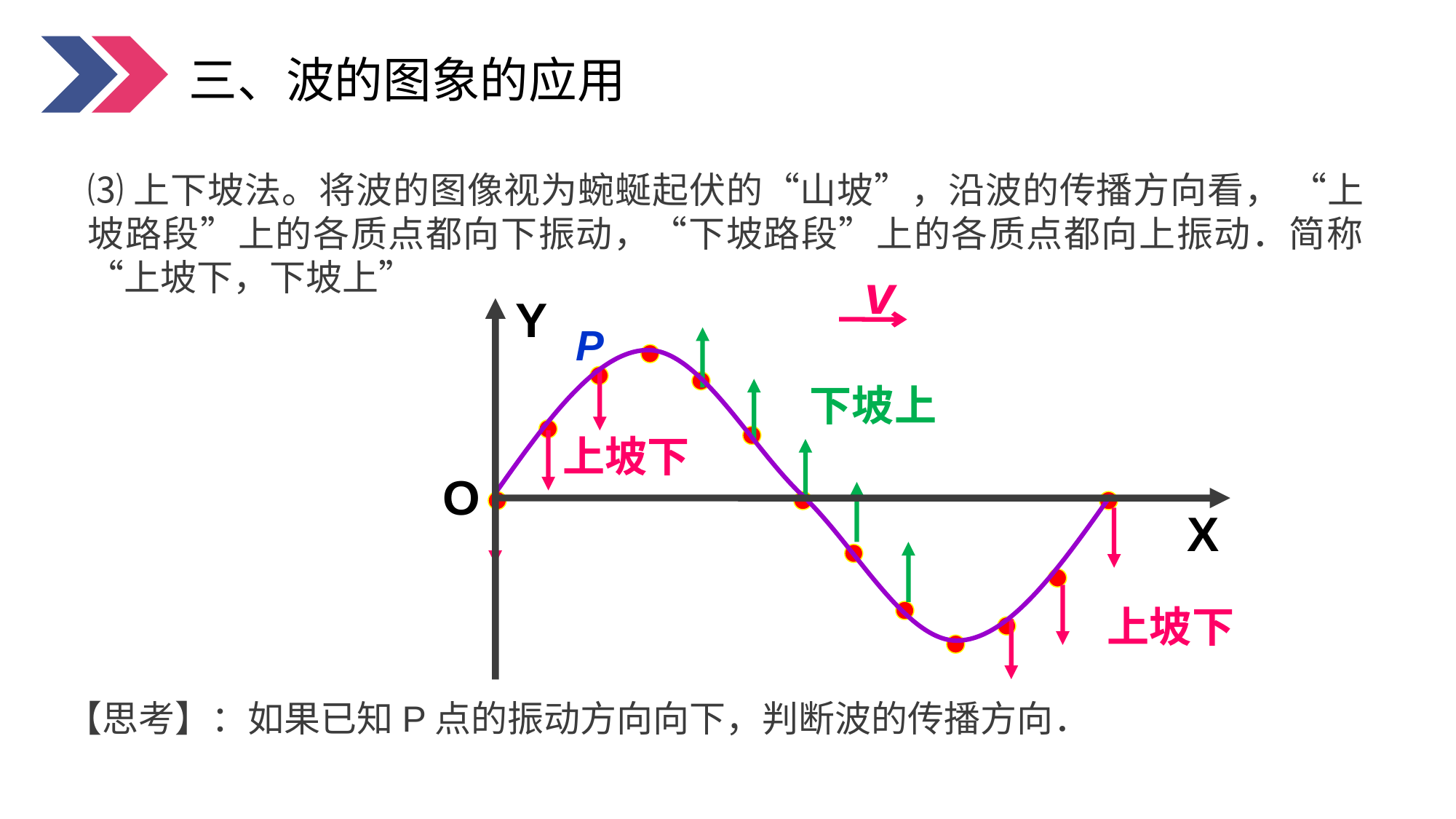

三、波的图象的应用
⑶上下坡法。将波的图像视为蜿蜒起伏的“山坡”，沿波的传播方向看， “上坡路段”上的各质点都向下振动，“下坡路段”上的各质点都向上振动．简称“上坡下，下坡上”
v
Y

O
X

P

下坡上

上坡下

上坡下

【思考】：如果已知P点的振动方向向下，判断波的传播方向．